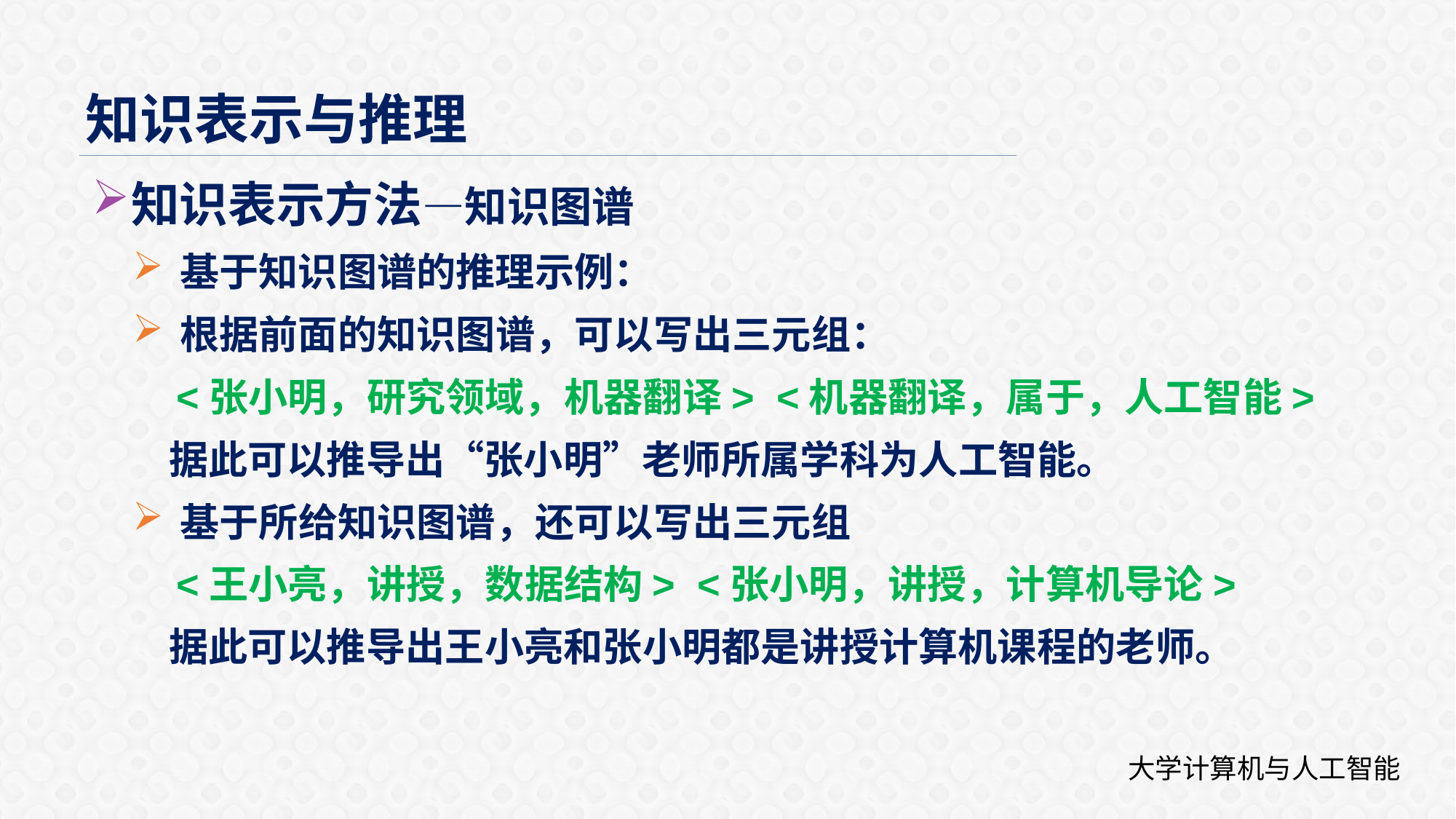

知识表示与推理
知识表示方法—知识图谱
基于知识图谱的推理示例：
根据前面的知识图谱，可以写出三元组：
    <张小明，研究领域，机器翻译>  <机器翻译，属于，人工智能>
   据此可以推导出“张小明”老师所属学科为人工智能。
基于所给知识图谱，还可以写出三元组
    <王小亮，讲授，数据结构>  <张小明，讲授，计算机导论>
   据此可以推导出王小亮和张小明都是讲授计算机课程的老师。